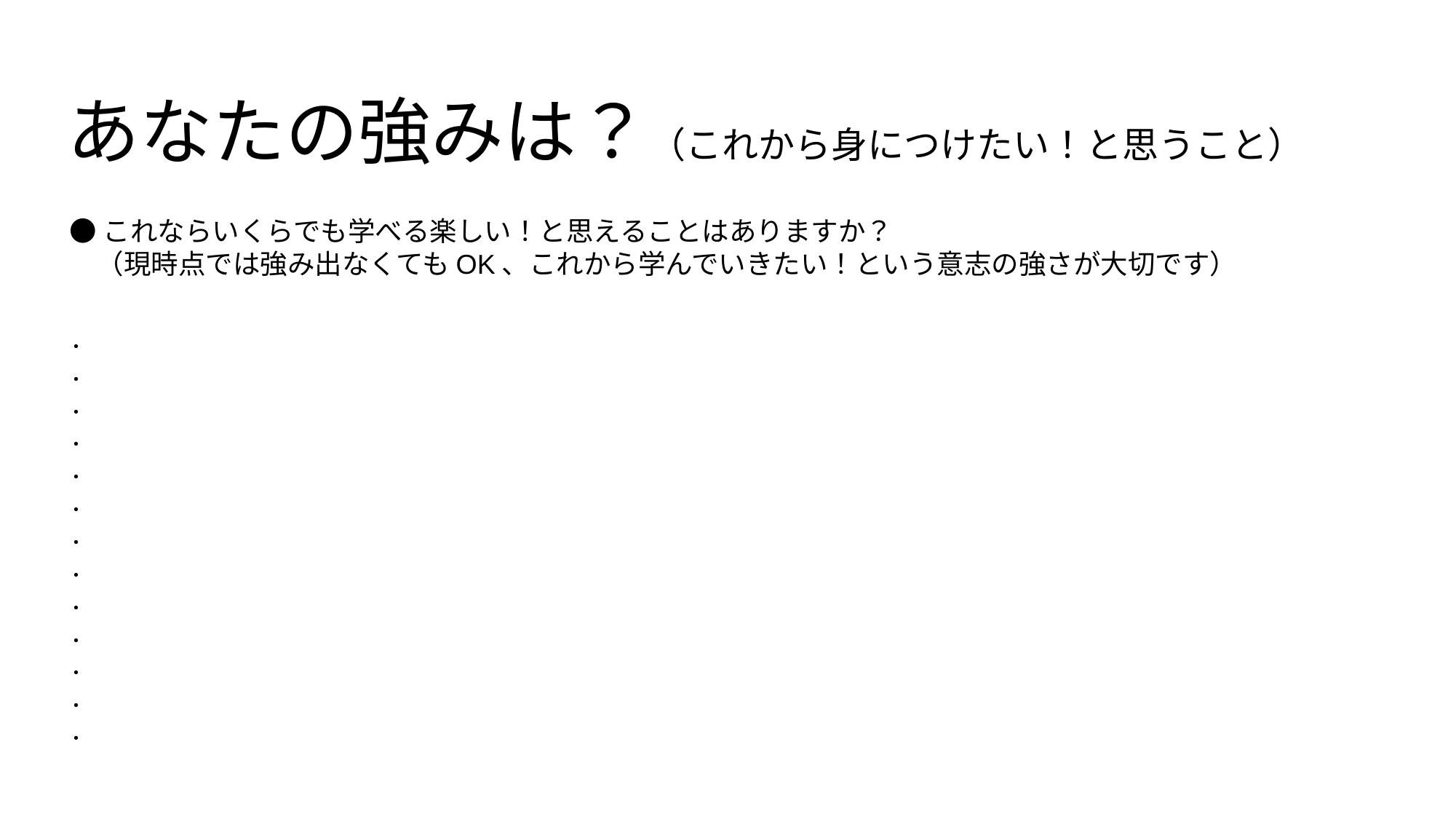

あなたの強みは？（これから身につけたい！と思うこと）
●これならいくらでも学べる楽しい！と思えることはありますか？
　（現時点では強み出なくてもOK、これから学んでいきたい！という意志の強さが大切です）
・
・
・
・
・
・
・
・
・
・
・
・
・